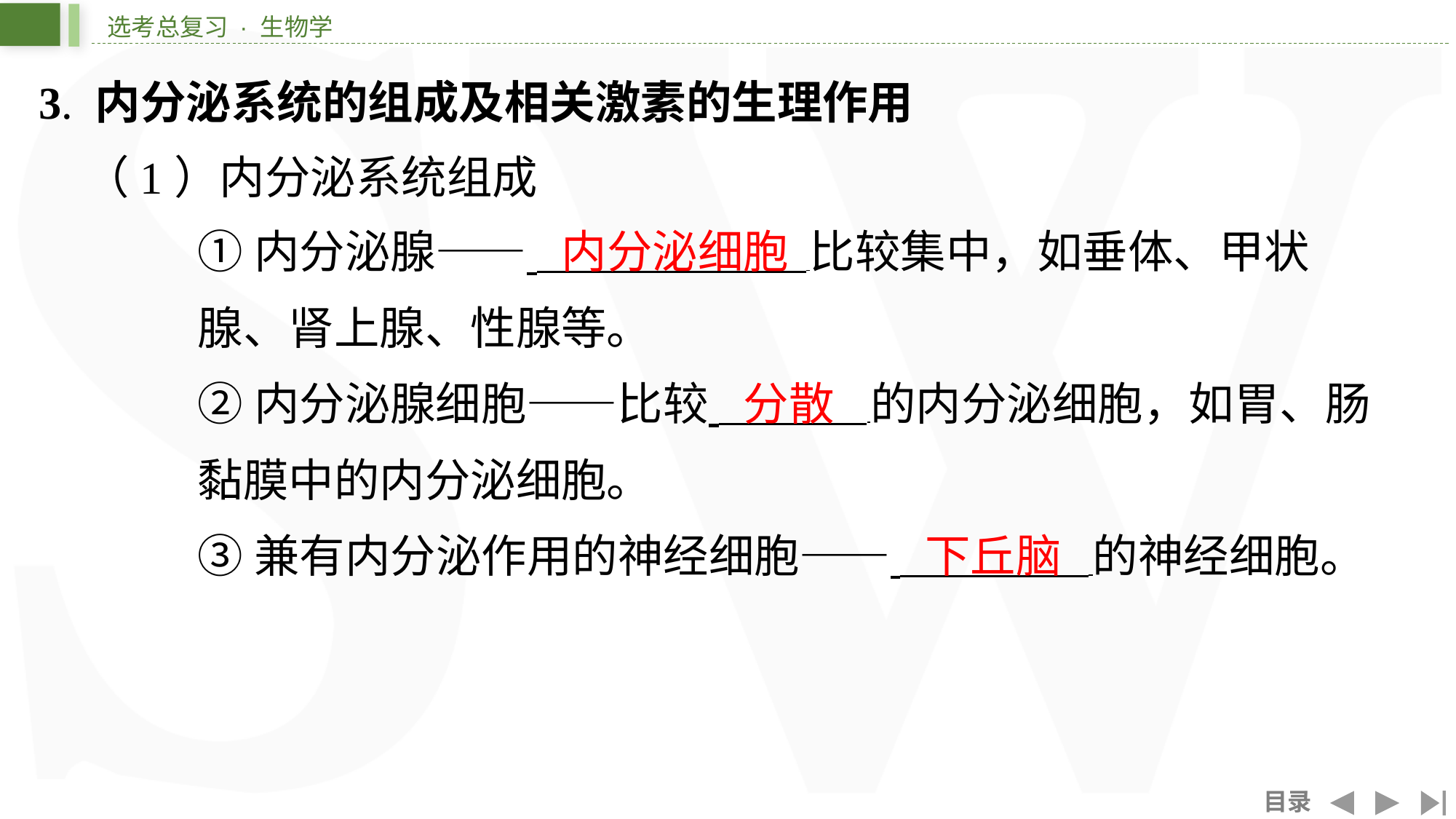

3. 内分泌系统的组成及相关激素的生理作用
（1）内分泌系统组成
内分泌细胞
①内分泌腺——                                          ⁠比较集中，如垂体、甲状
腺、肾上腺、性腺等。
分散
②内分泌腺细胞——比较                        ⁠的内分泌细胞，如胃、肠
黏膜中的内分泌细胞。
下丘脑
③兼有内分泌作用的神经细胞——                              ⁠的神经细胞。